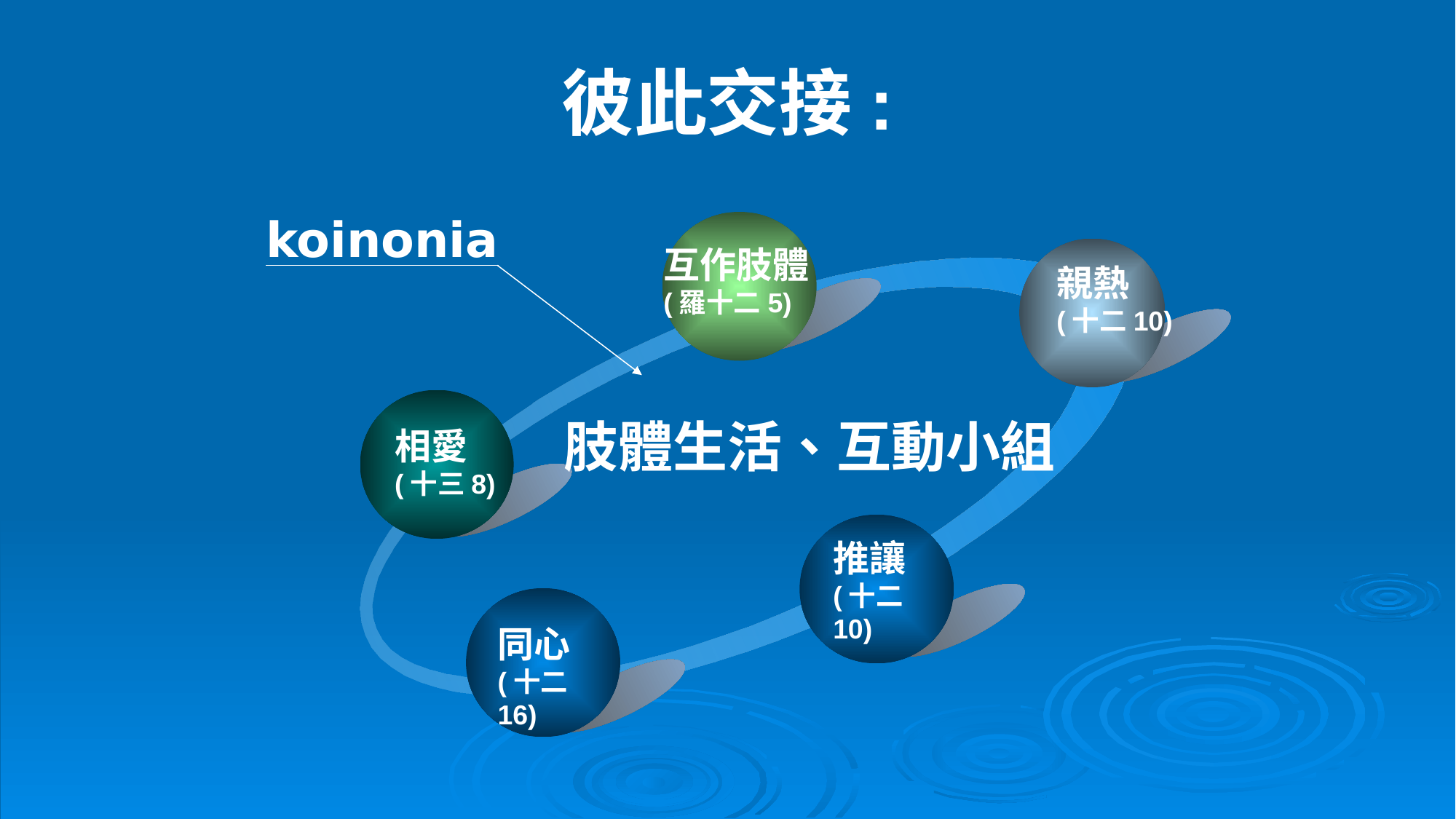

# 彼此交接:
koinonia

互作肢體   (羅十二5)

親熱      (十二10)

肢體生活、互動小組
相愛   (十三8)

推讓     (十二10)

同心    (十二16)